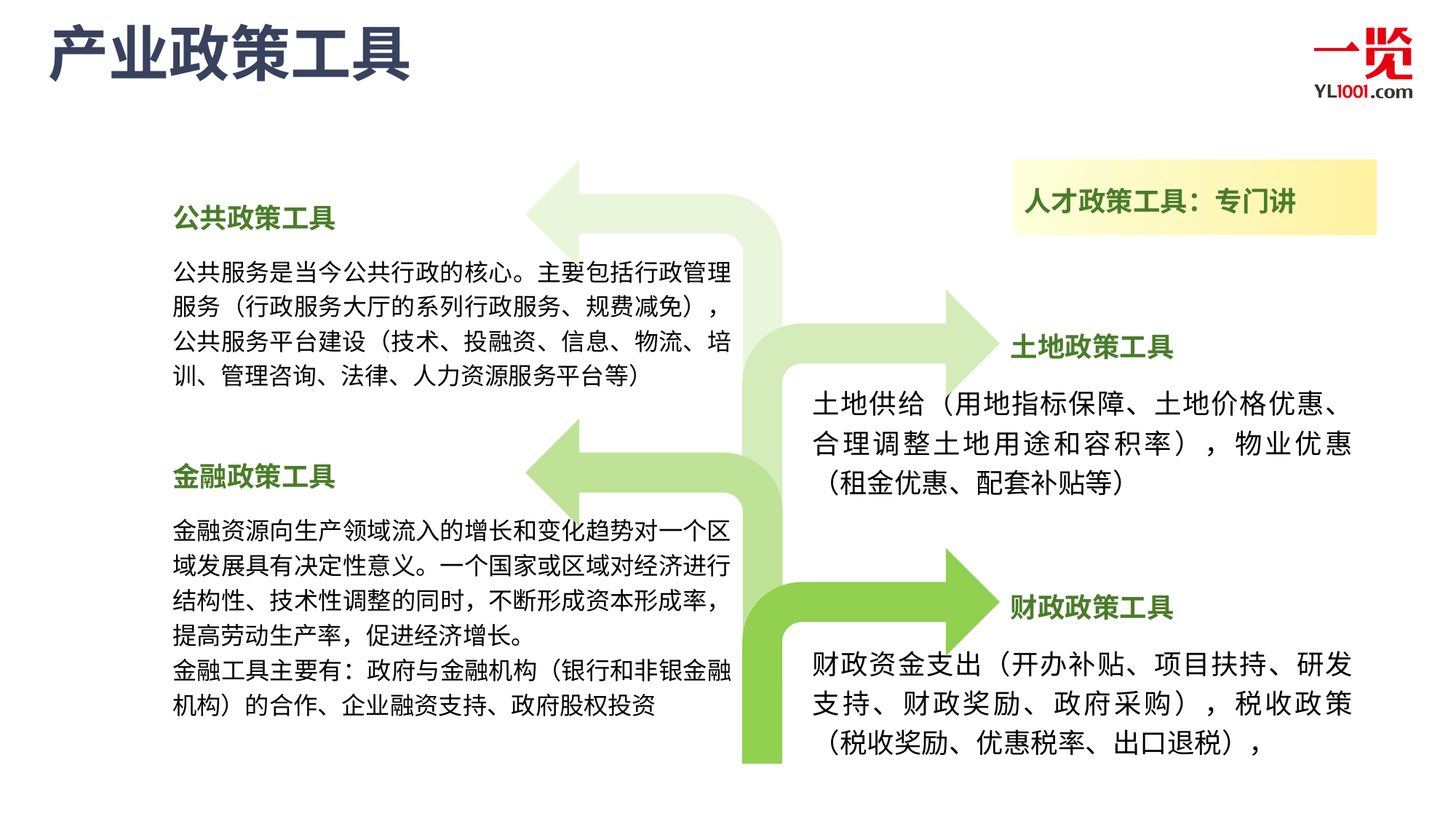

产业政策工具
人才政策工具：专门讲

公共政策工具
公共服务是当今公共行政的核心。主要包括行政管理服务（行政服务大厅的系列行政服务、规费减免），公共服务平台建设（技术、投融资、信息、物流、培训、管理咨询、法律、人力资源服务平台等）

土地政策工具
土地供给（用地指标保障、土地价格优惠、合理调整土地用途和容积率），物业优惠（租金优惠、配套补贴等）

金融政策工具
金融资源向生产领域流入的增长和变化趋势对一个区域发展具有决定性意义。一个国家或区域对经济进行结构性、技术性调整的同时，不断形成资本形成率，提高劳动生产率，促进经济增长。
金融工具主要有：政府与金融机构（银行和非银金融机构）的合作、企业融资支持、政府股权投资

财政政策工具
财政资金支出（开办补贴、项目扶持、研发支持、财政奖励、政府采购），税收政策（税收奖励、优惠税率、出口退税），